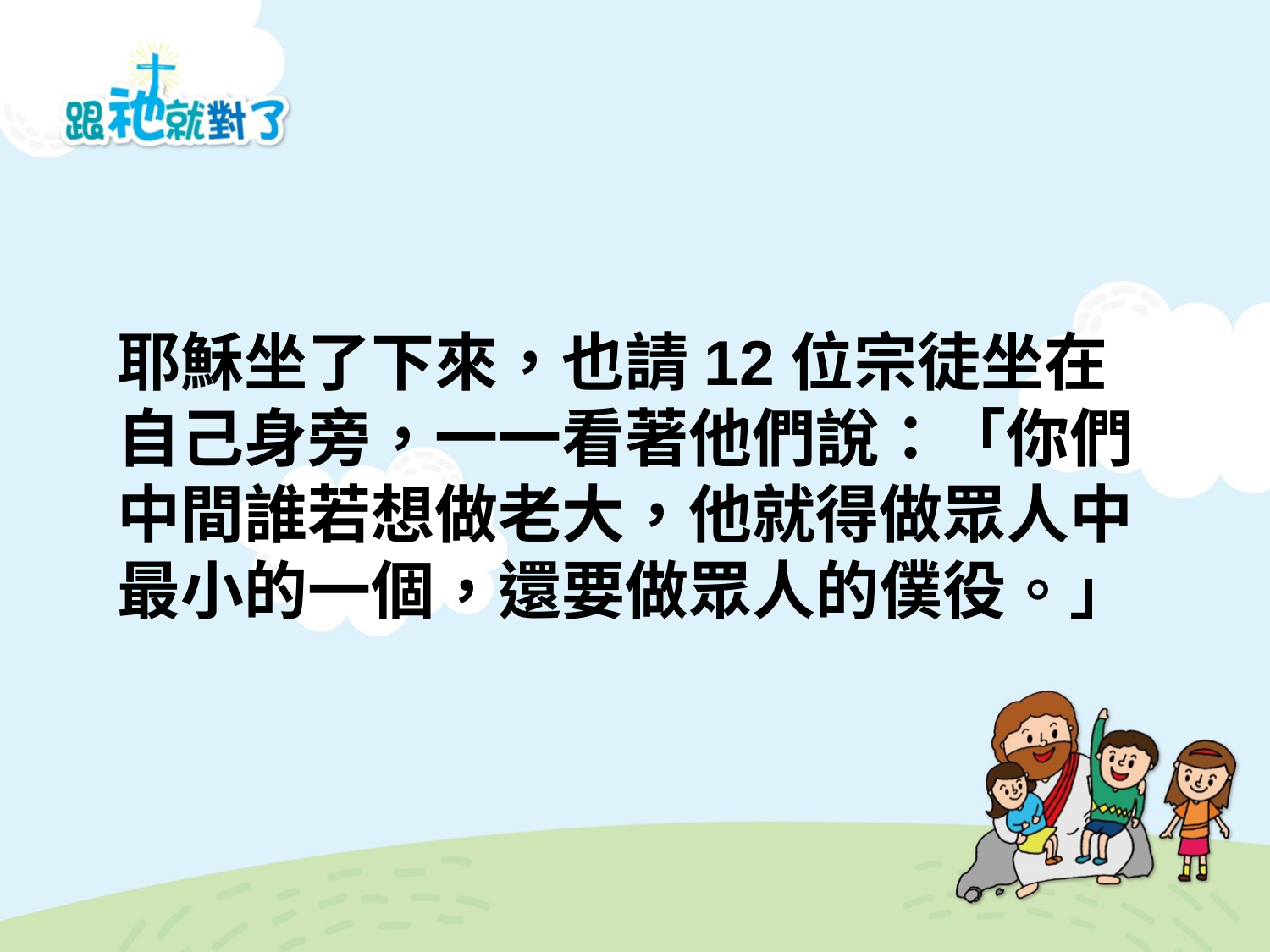

耶穌坐了下來，也請12位宗徒坐在自己身旁，一一看著他們說：「你們中間誰若想做老大，他就得做眾人中最小的一個，還要做眾人的僕役。」